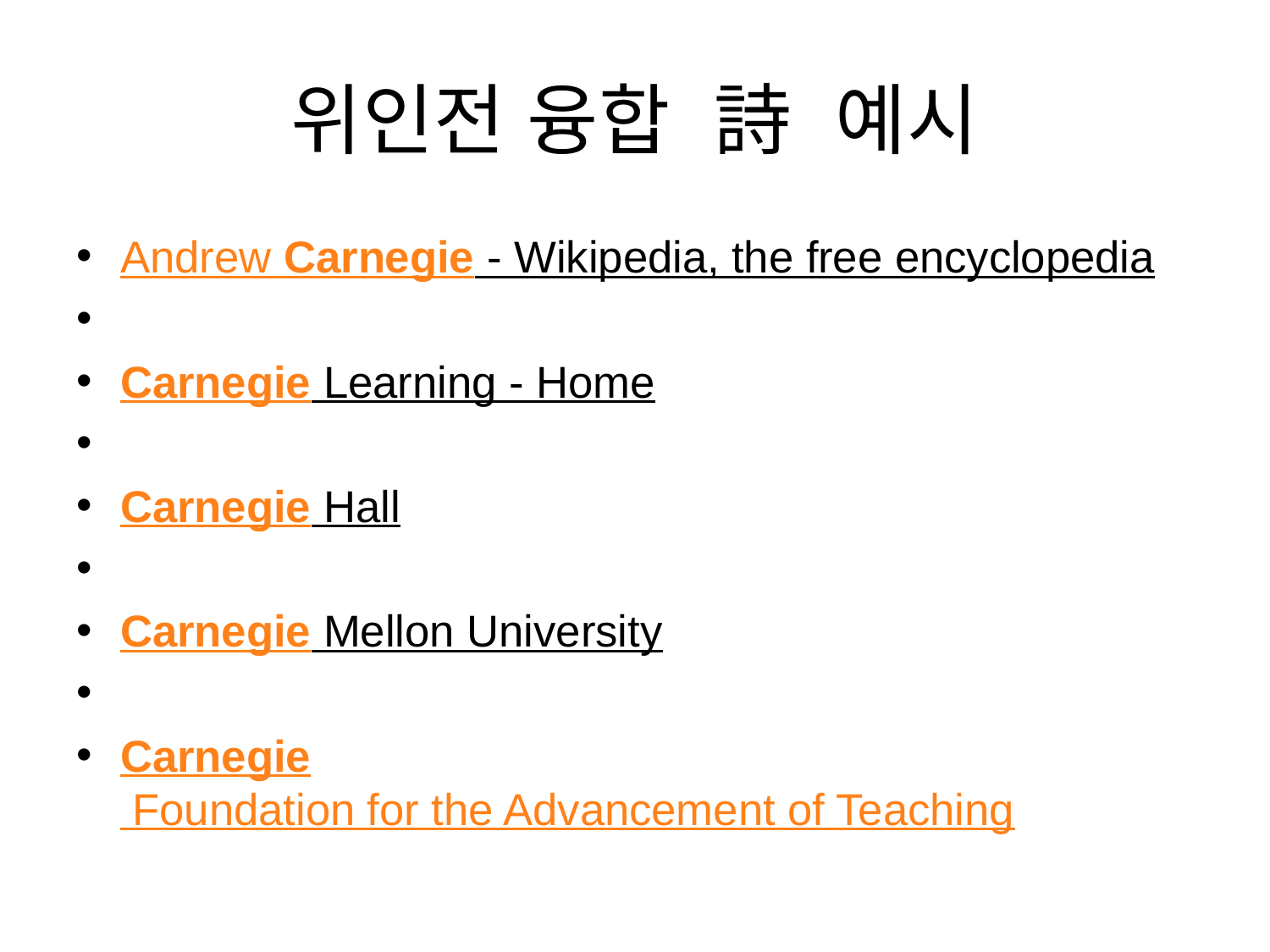

# 위인전 융합  詩  예시
Andrew Carnegie - Wikipedia, the free encyclopedia

Carnegie Learning - Home

Carnegie Hall

Carnegie Mellon University

Carnegie Foundation for the Advancement of Teaching